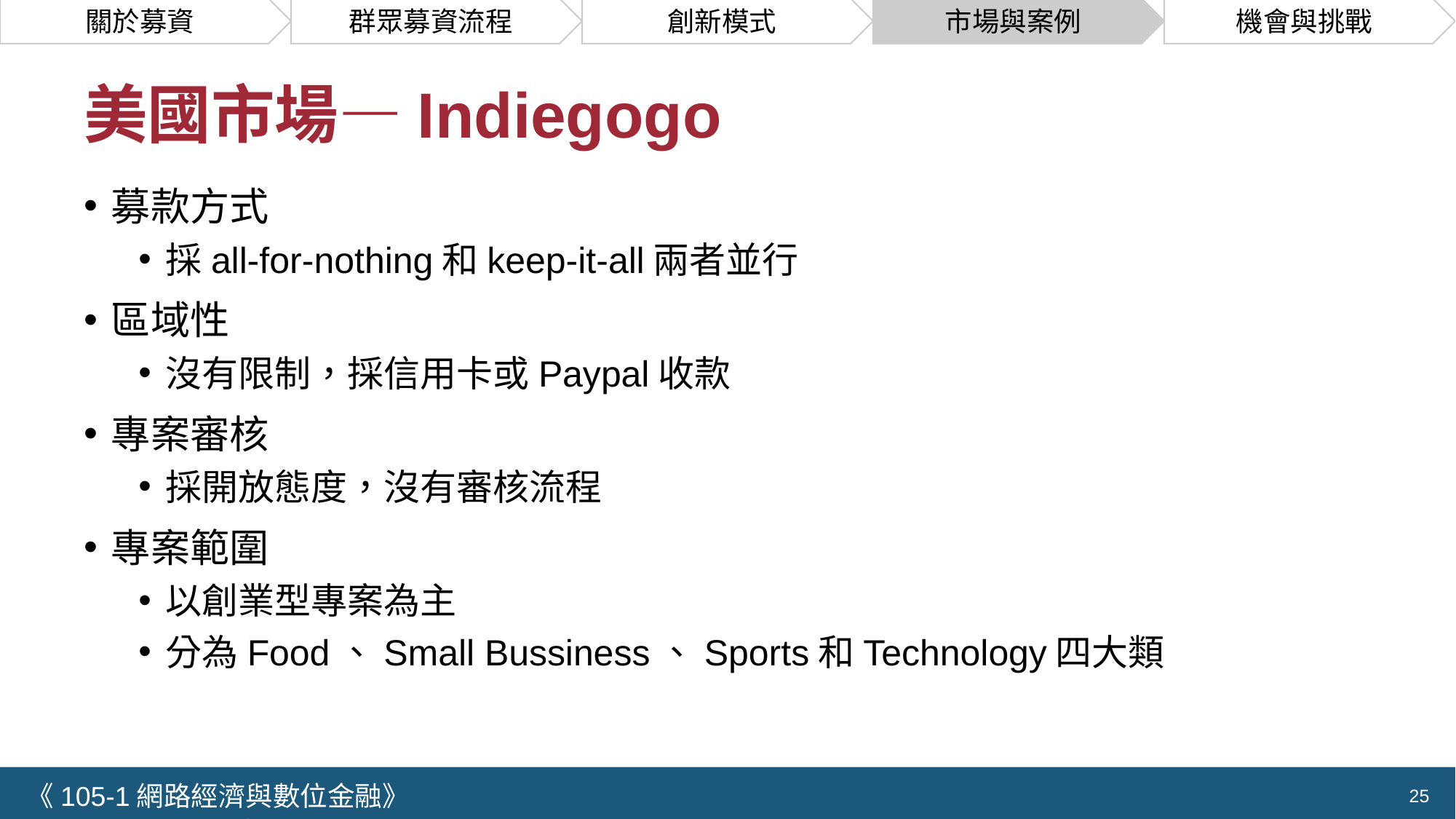

關於募資
群眾募資流程
創新模式
市場與案例
機會與挑戰
# 美國市場—Indiegogo
募款方式
採all-for-nothing和keep-it-all兩者並行
區域性
沒有限制，採信用卡或Paypal收款
專案審核
採開放態度，沒有審核流程
專案範圍
以創業型專案為主
分為Food、Small Bussiness、Sports和Technology四大類

《105-1網路經濟與數位金融》                                                                                                                                             NCTU.IIM.IEBI Lab
25